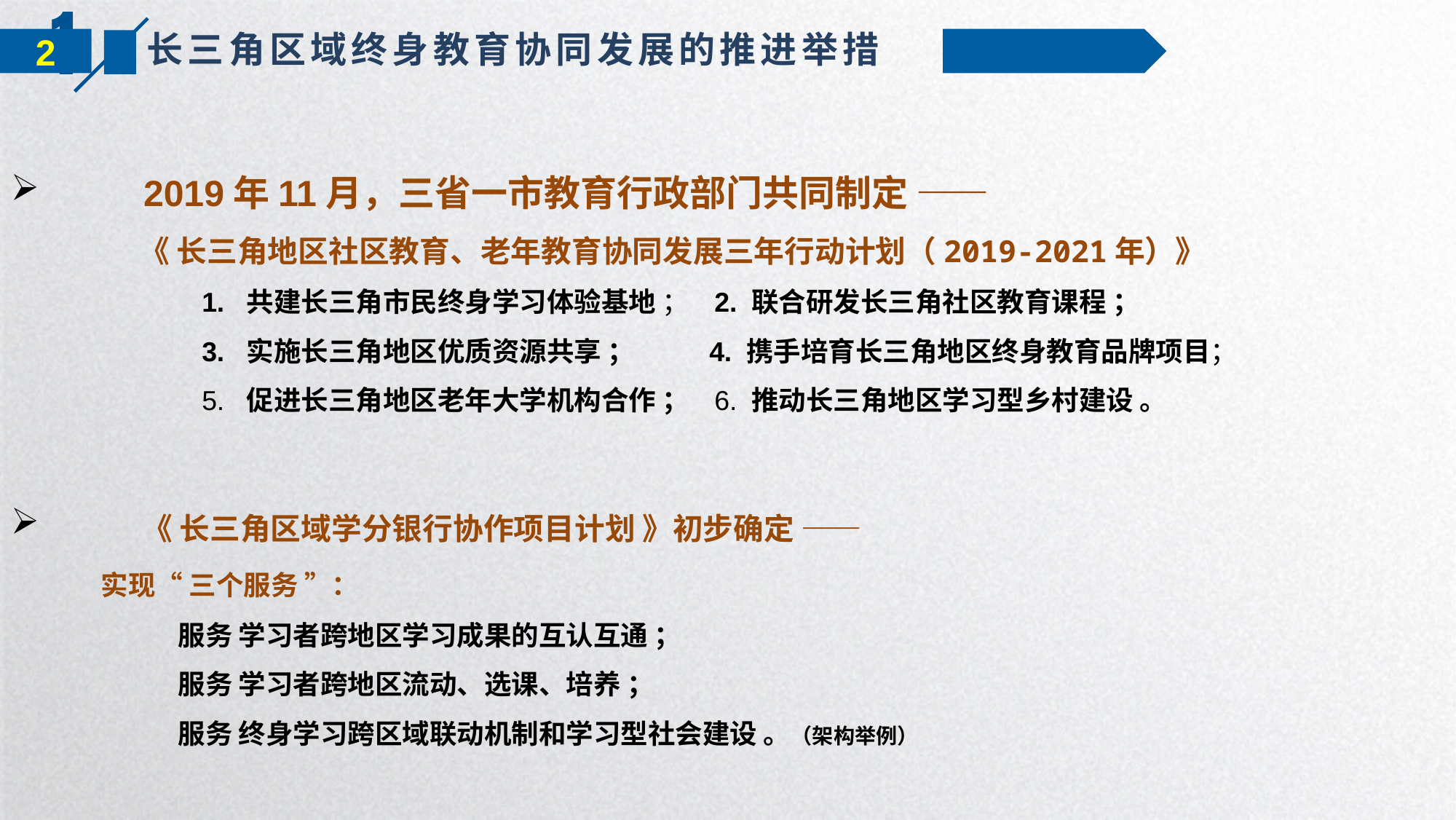

长三角区域终身教育协同发展的推进举措
2

         2019年11月，三省一市教育行政部门共同制定 ——
                  《 长三角地区社区教育、老年教育协同发展三年行动计划（2019-2021年）》
                         1.  共建长三角市民终身学习体验基地 ；   2. 联合研发长三角社区教育课程 ；
                         3.  实施长三角地区优质资源共享 ；           4. 携手培育长三角地区终身教育品牌项目；
                         5.  促进长三角地区老年大学机构合作 ；   6. 推动长三角地区学习型乡村建设 。

          《 长三角区域学分银行协作项目计划 》初步确定 ——
            实现“ 三个服务 ”：
                          服务 学习者跨地区学习成果的互认互通 ；
                          服务 学习者跨地区流动、选课、培养 ；
                          服务 终身学习跨区域联动机制和学习型社会建设 。（架构举例）